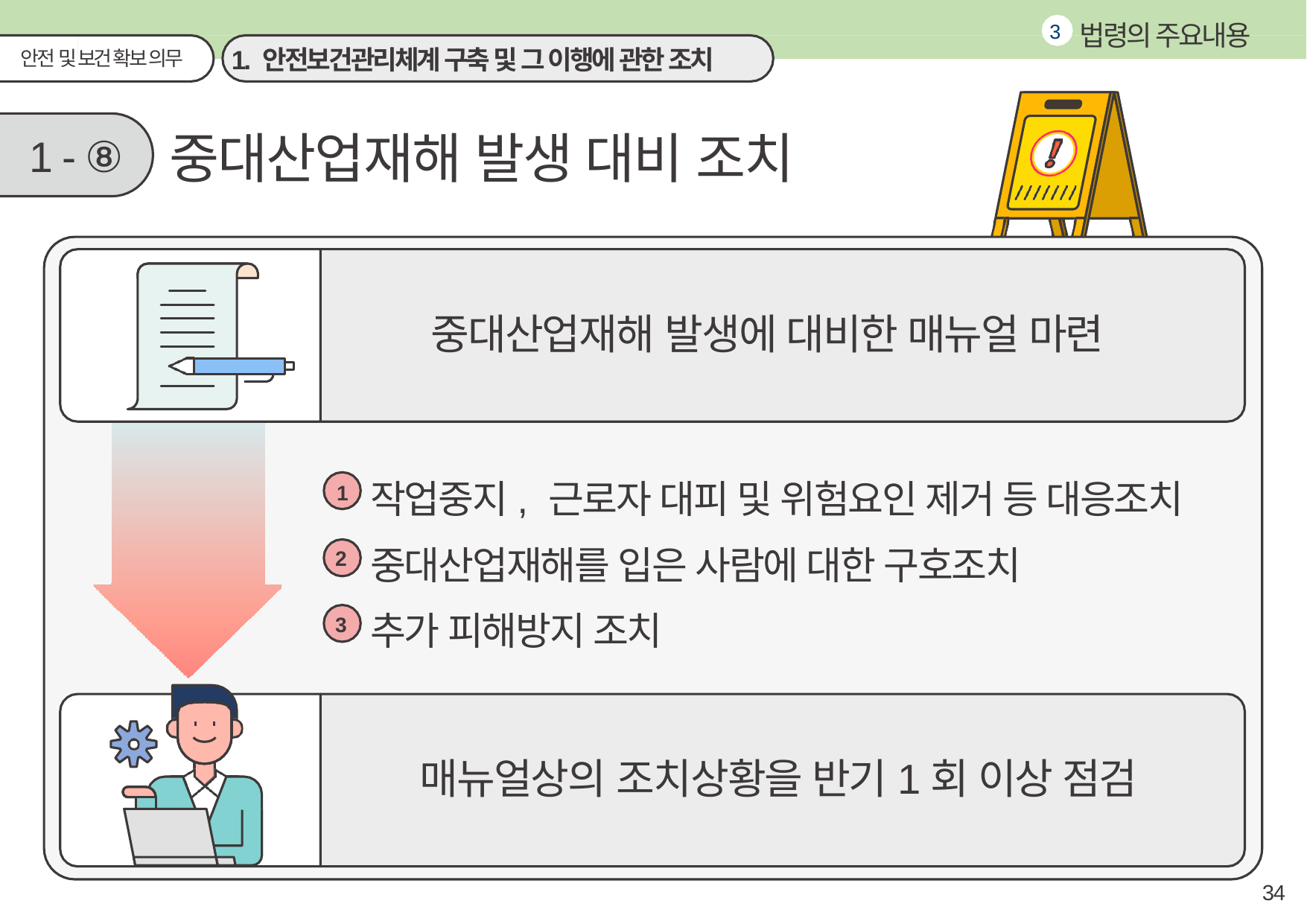

법령의 주요내용
3

1. 안전보건관리체계 구축 및 그 이행에 관한 조치
안전 및 보건 확보 의무

중대산업재해 발생 대비 조치
1 - ⑧

중대산업재해 발생에 대비한 매뉴얼 마련

작업중지, 근로자 대피 및 위험요인 제거 등 대응조치
중대산업재해를 입은 사람에 대한 구호조치
추가 피해방지 조치

1

2

3

매뉴얼상의 조치상황을 반기1회 이상 점검

34